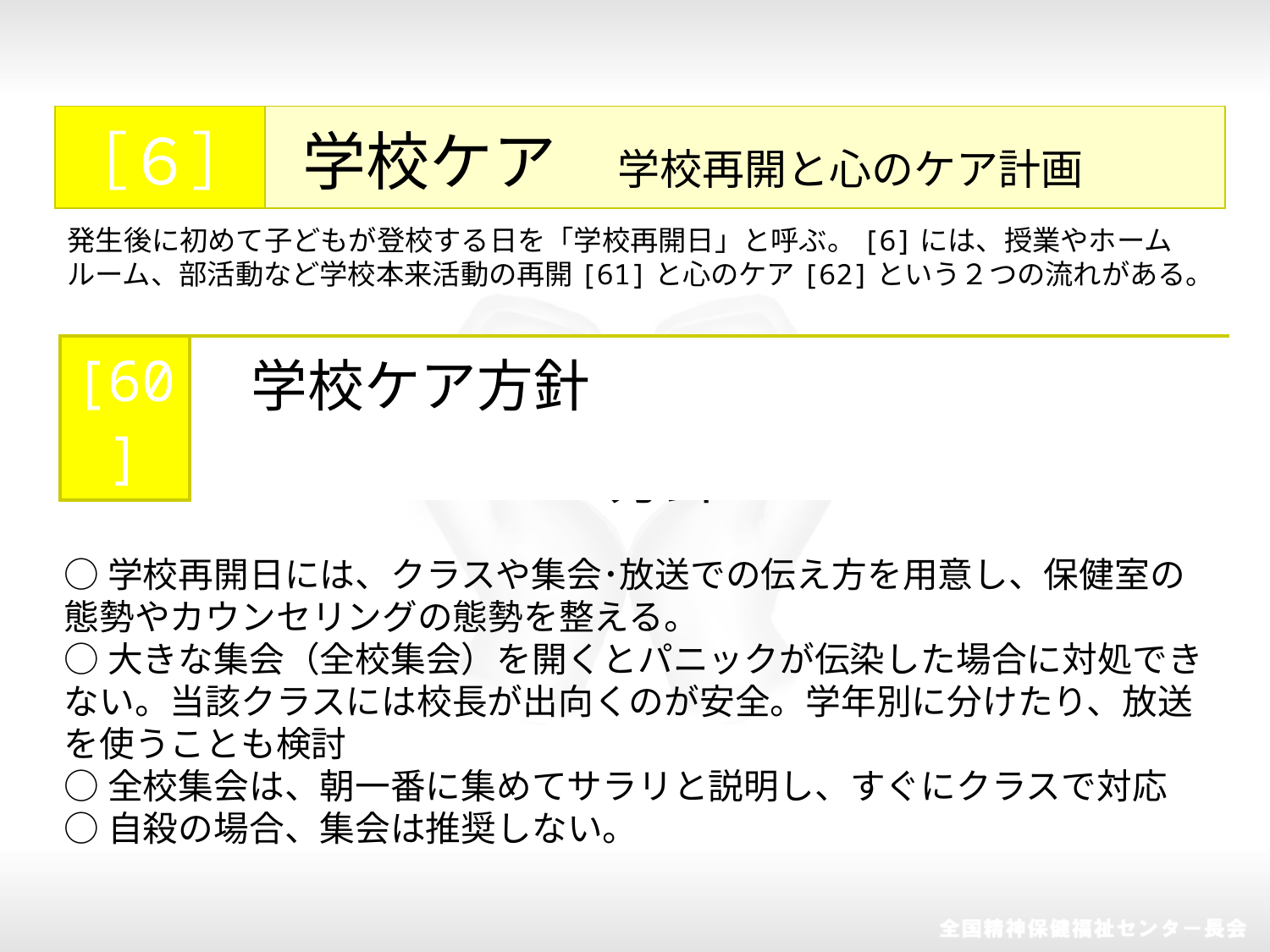

| ［６］ | 学校ケア　 学校再開と心のケア計画 |
| --- | --- |
発生後に初めて子どもが登校する日を「学校再開日」と呼ぶ。[6]には、授業やホームルーム、部活動など学校本来活動の再開[61]と心のケア[62]という２つの流れがある。
| [60] | 学校ケア方針 |
| --- | --- |
a 方針
○学校再開日には、クラスや集会･放送での伝え方を用意し、保健室の態勢やカウンセリングの態勢を整える。
○大きな集会（全校集会）を開くとパニックが伝染した場合に対処できない。当該クラスには校長が出向くのが安全。学年別に分けたり、放送を使うことも検討
○全校集会は、朝一番に集めてサラリと説明し、すぐにクラスで対応
○自殺の場合、集会は推奨しない。